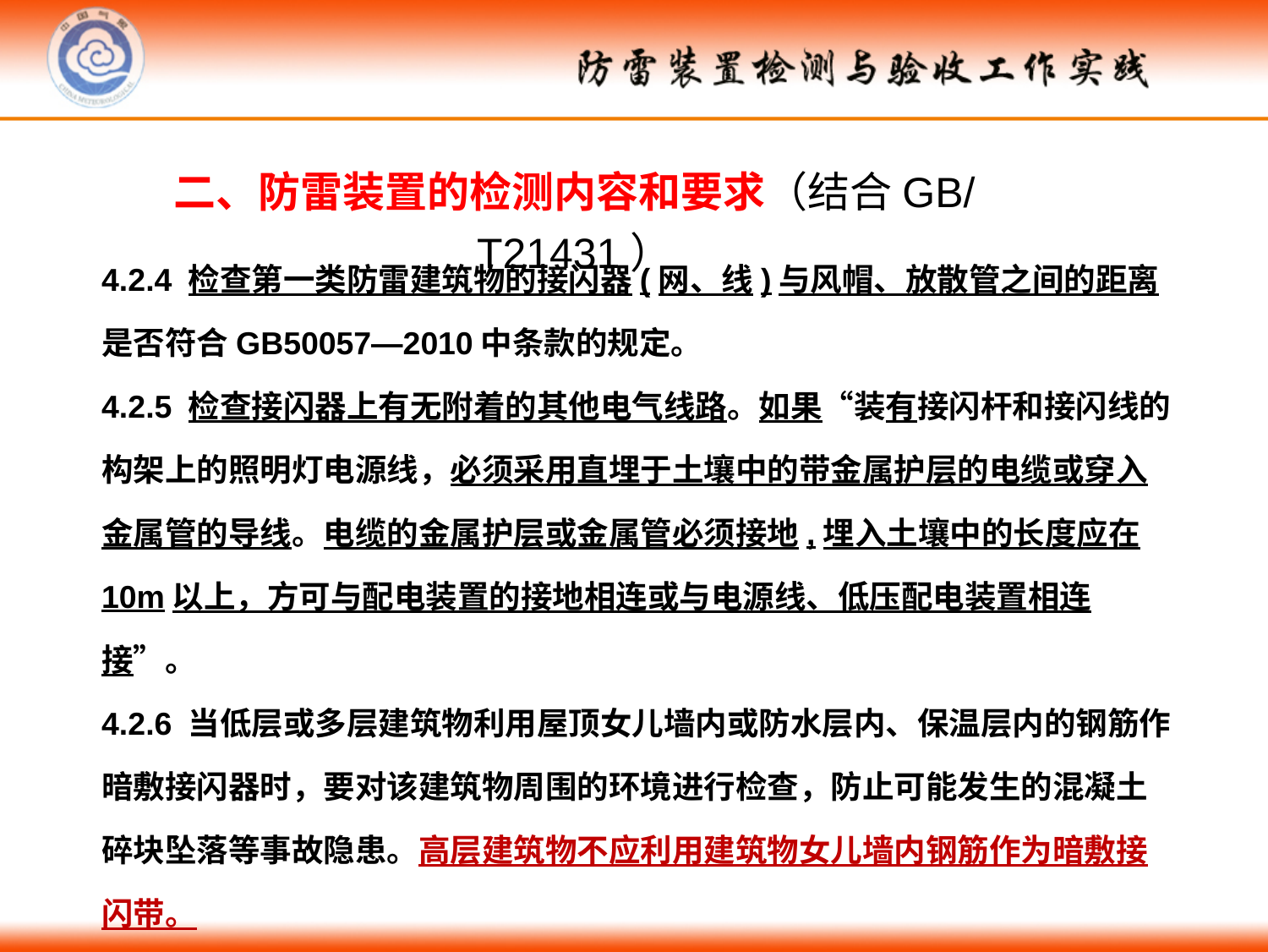

二、防雷装置的检测内容和要求（结合GB/T21431）
4.2.4 检查第一类防雷建筑物的接闪器(网、线)与风帽、放散管之间的距离是否符合GB50057—2010中条款的规定。
4.2.5 检查接闪器上有无附着的其他电气线路。如果“装有接闪杆和接闪线的构架上的照明灯电源线，必须采用直埋于土壤中的带金属护层的电缆或穿入金属管的导线。电缆的金属护层或金属管必须接地,埋入土壤中的长度应在10m以上，方可与配电装置的接地相连或与电源线、低压配电装置相连接”。
4.2.6 当低层或多层建筑物利用屋顶女儿墙内或防水层内、保温层内的钢筋作暗敷接闪器时，要对该建筑物周围的环境进行检查，防止可能发生的混凝土碎块坠落等事故隐患。高层建筑物不应利用建筑物女儿墙内钢筋作为暗敷接闪带。